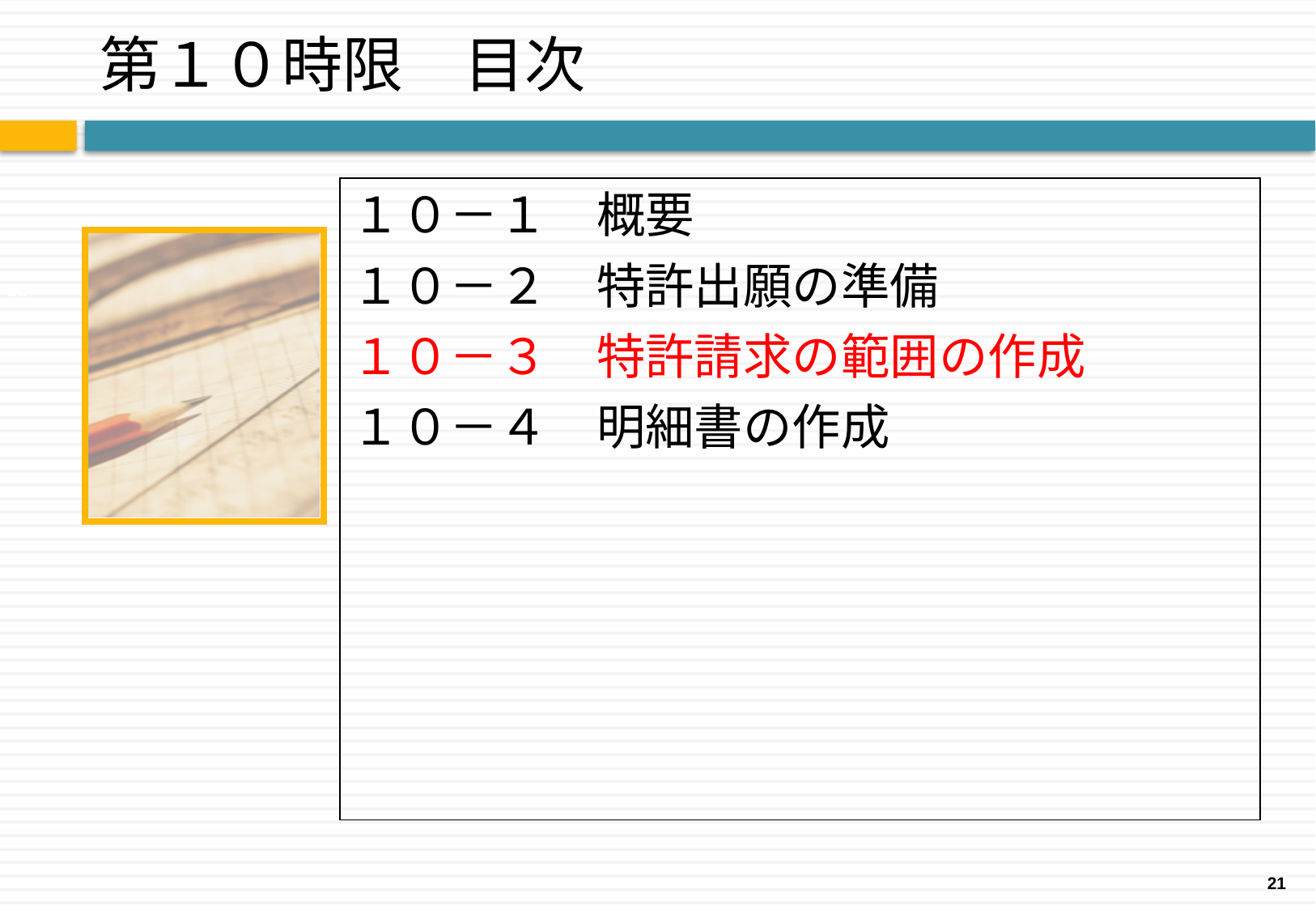

# 第１０時限　目次
１０－１　概要
１０－２　特許出願の準備
１０－３　特許請求の範囲の作成
１０－４　明細書の作成
21
21